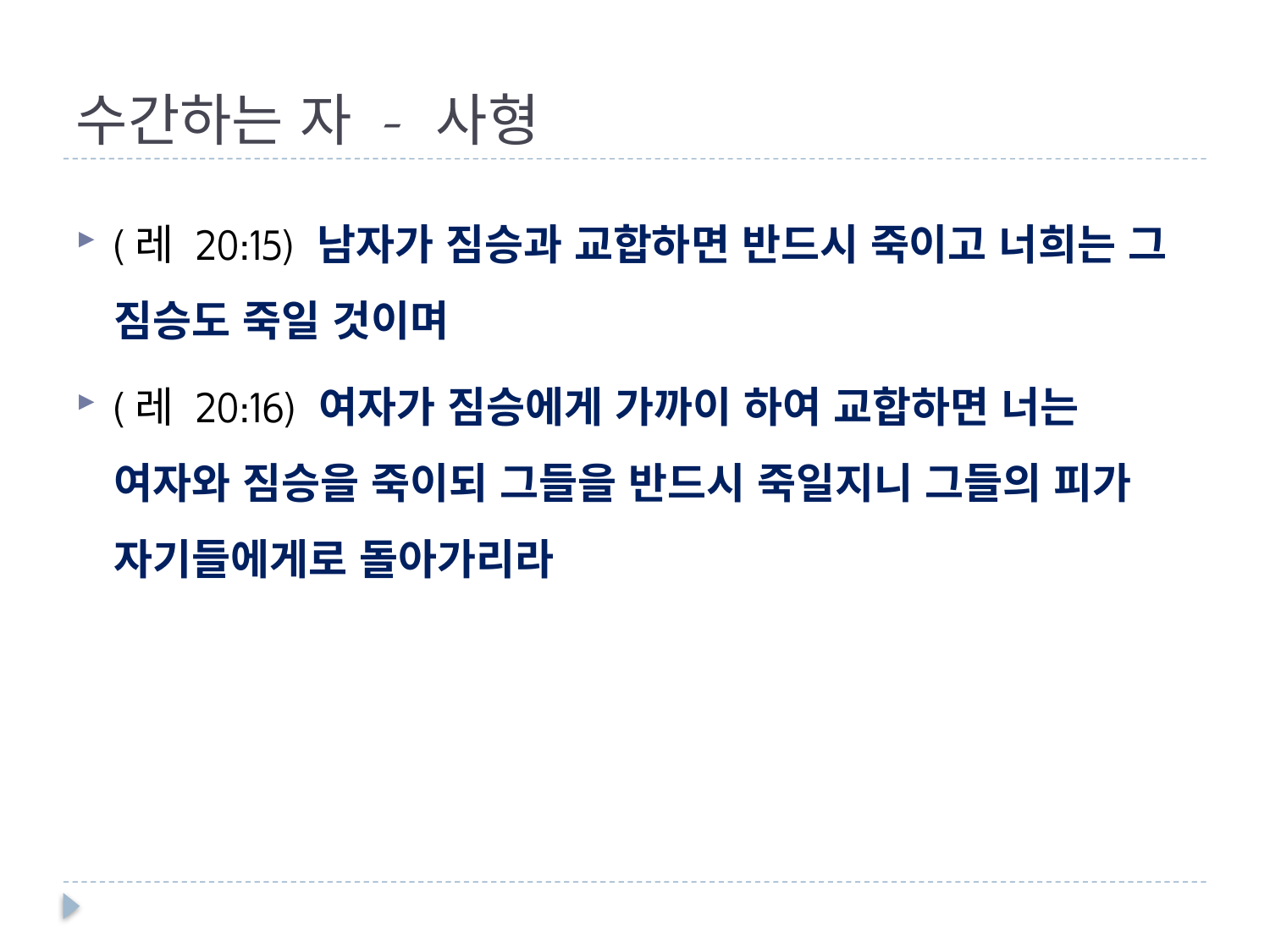

# 수간하는 자 - 사형
(레 20:15) 남자가 짐승과 교합하면 반드시 죽이고 너희는 그 짐승도 죽일 것이며
(레 20:16) 여자가 짐승에게 가까이 하여 교합하면 너는 여자와 짐승을 죽이되 그들을 반드시 죽일지니 그들의 피가 자기들에게로 돌아가리라